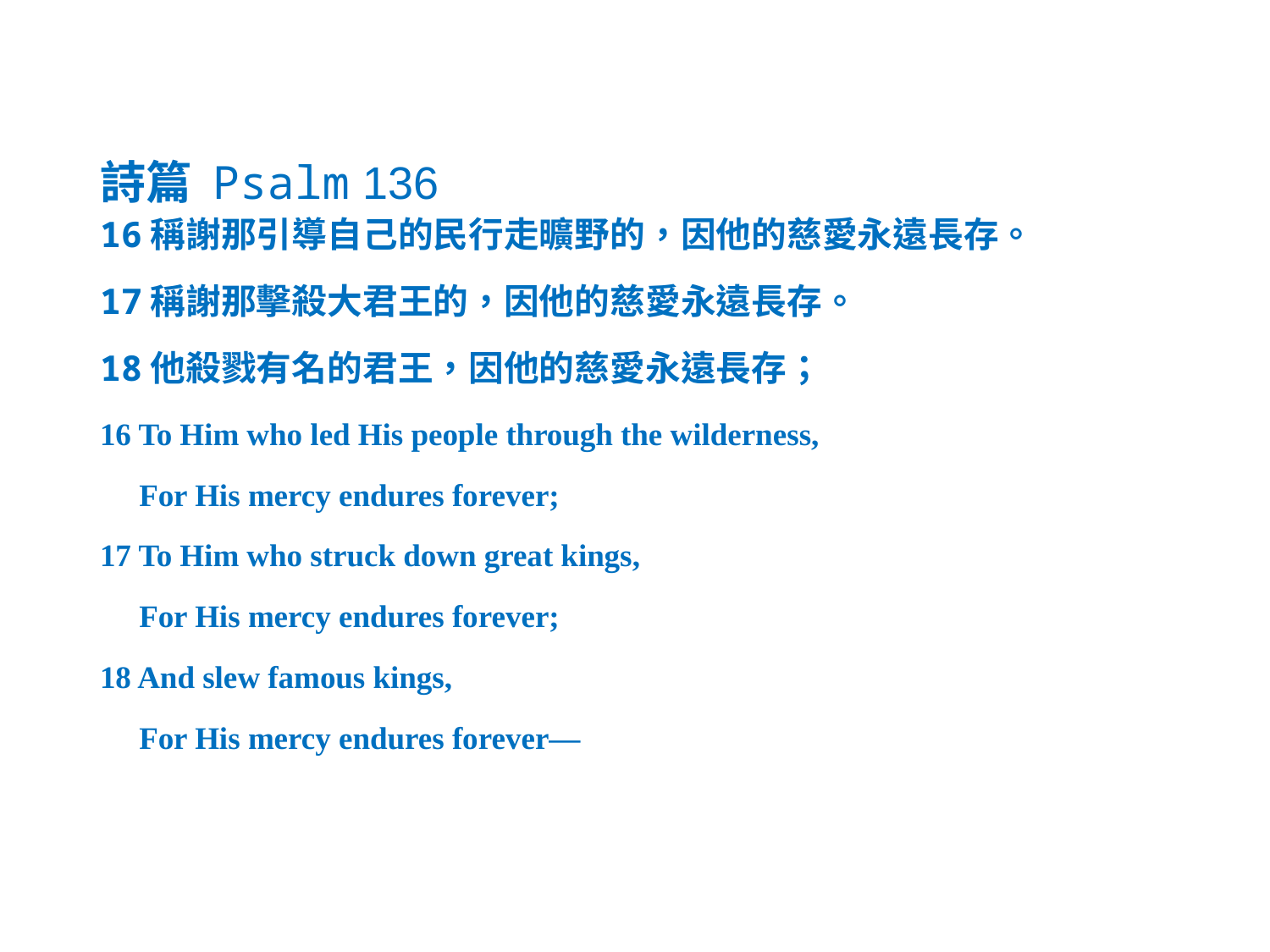

詩篇 Psalm 136
16稱謝那引導自己的民行走曠野的，因他的慈愛永遠長存。
17稱謝那擊殺大君王的，因他的慈愛永遠長存。
18他殺戮有名的君王，因他的慈愛永遠長存；
16 To Him who led His people through the wilderness,
     For His mercy endures forever;
17 To Him who struck down great kings,
     For His mercy endures forever;
18 And slew famous kings,
     For His mercy endures forever—